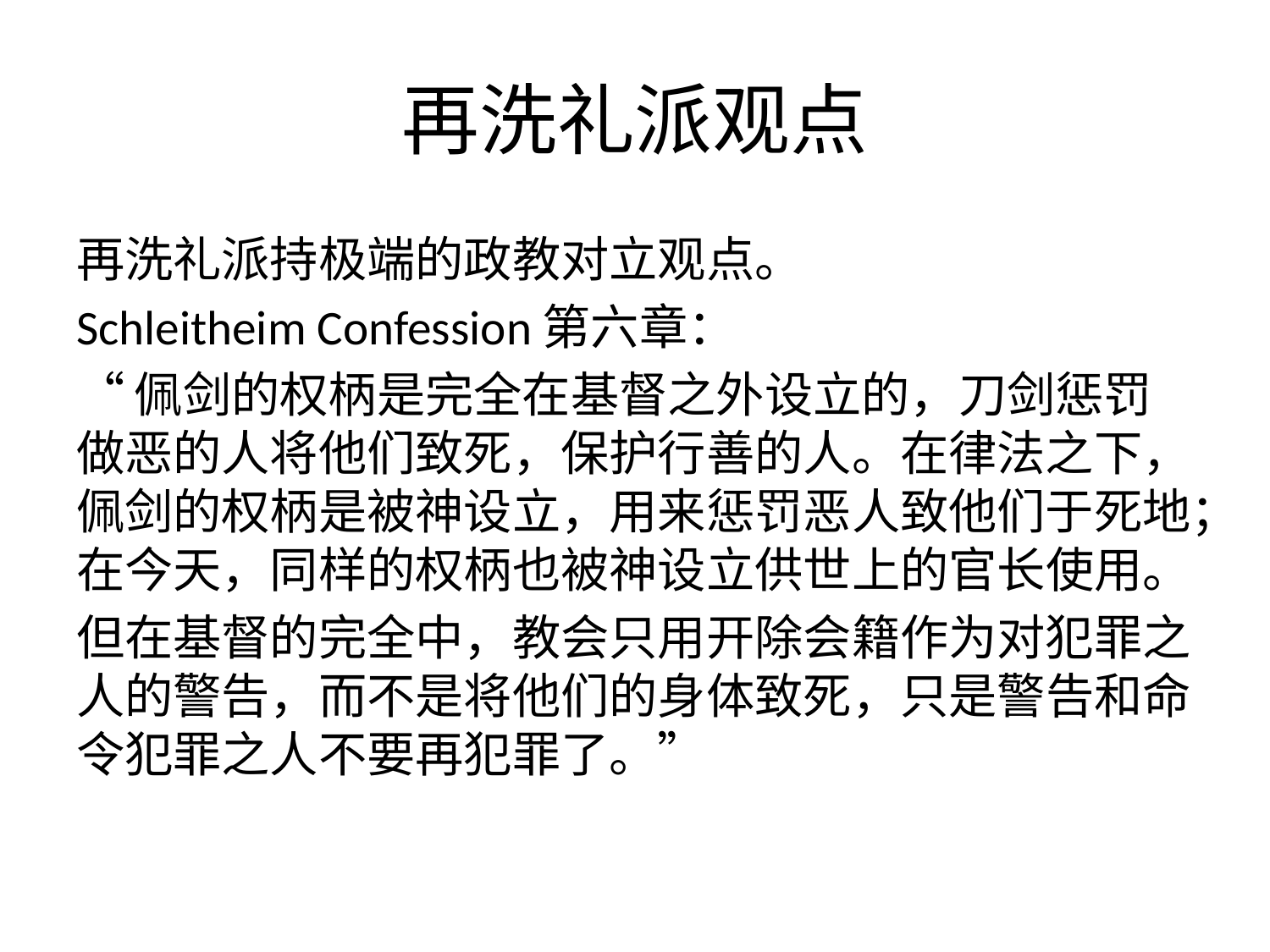

# 再洗礼派观点
再洗礼派持极端的政教对立观点。
Schleitheim Confession第六章：
“佩剑的权柄是完全在基督之外设立的，刀剑惩罚做恶的人将他们致死，保护行善的人。在律法之下，佩剑的权柄是被神设立，用来惩罚恶人致他们于死地；在今天，同样的权柄也被神设立供世上的官长使用。
但在基督的完全中，教会只用开除会籍作为对犯罪之人的警告，而不是将他们的身体致死，只是警告和命令犯罪之人不要再犯罪了。”